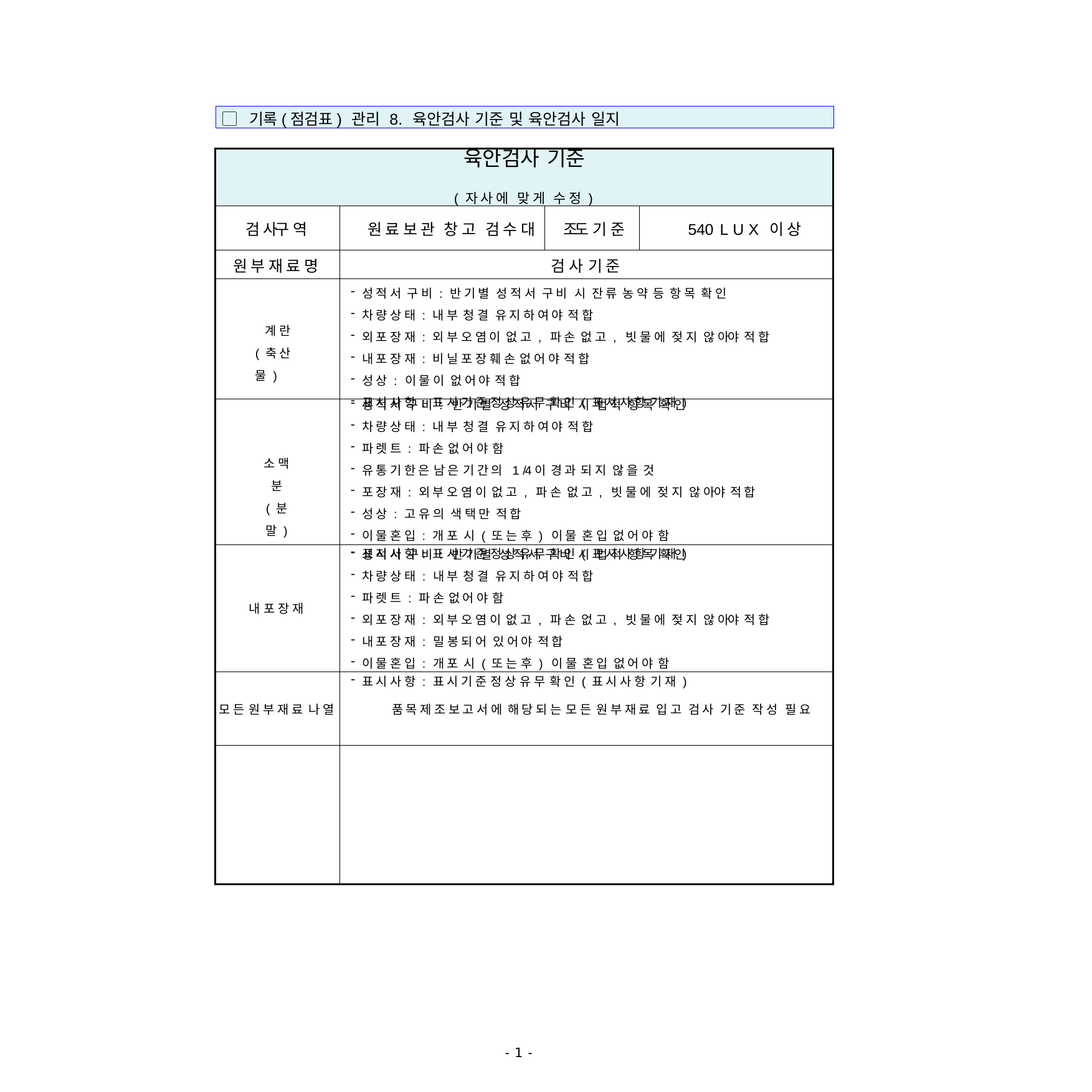

▢ 기록(점검표) 관리 8. 육안검사 기준 및 육안검사 일지
| 육안검사 기준 ( 자 사 에 맞 게 수 정 ) |  |  |  |
| --- | --- | --- | --- |
| 검 사구 역 | 원 료 보 관 창 고 검 수 대 | 조도 기 준 | 540 L U X 이 상 |
| 원 부 재 료 명 | 검 사 기 준 |  |  |
| 계 란 ( 축 산 물 ) | 성 적 서 구 비 : 반 기 별 성 적 서 구 비 시 잔 류 농 약 등 항 목 확 인 차 량 상 태 : 내 부 청 결 유 지 하 여 야 적 합 외 포 장 재 : 외 부 오 염 이 없 고 , 파 손 없 고 , 빗 물 에 젖 지 않 아야 적 합 내 포 장 재 : 비 닐 포 장 훼 손 없 어 야 적 합 성 상 : 이 물 이 없 어 야 적 합 표 시 사 항 : 표 시 기 준 정 상 유 무 확 인 ( 표 시 사 항 기 재 ) |  |  |
| 소 맥 분 ( 분 말 ) | 성 적 서 구 비 : 반 기 별 성 적 서 구 비 시 법 적 항 목 확 인 차 량 상 태 : 내 부 청 결 유 지 하 여 야 적 합 파 렛 트 : 파 손 없 어 야 함 유 통 기 한 은 남 은 기 간 의 1 /4이 경 과 되 지 않 을 것 포 장 재 : 외 부 오 염 이 없 고 , 파 손 없 고 , 빗 물 에 젖 지 않 아야 적 합 성 상 : 고 유 의 색 택 만 적 합 이 물 혼 입 : 개 포 시 ( 또 는 후 ) 이 물 혼 입 없 어 야 함 표 시 사 항 : 표 시 기 준 정 상 유 무 확 인 ( 표 시 사 항 기 재 ) |  |  |
| 내 포 장 재 | 성 적 서 구 비 : 반 기 별 성 적 서 구 비 시 법 적 항 목 확 인 차 량 상 태 : 내 부 청 결 유 지 하 여 야 적 합 파 렛 트 : 파 손 없 어 야 함 외 포 장 재 : 외 부 오 염 이 없 고 , 파 손 없 고 , 빗 물 에 젖 지 않 아야 적 합 내 포 장 재 : 밀 봉 되 어 있 어 야 적 합 이 물 혼 입 : 개 포 시 ( 또 는 후 ) 이 물 혼 입 없 어 야 함 표 시 사 항 : 표 시 기 준 정 상 유 무 확 인 ( 표 시 사 항 기 재 ) |  |  |
| 모 든 원 부 재 료 나 열 | 품 목 제 조 보 고 서 에 해 당 되 는 모 든 원 부 재 료 입 고 검 사 기 준 작 성 필 요 |  |  |
|  |  |  |  |
- 1 -